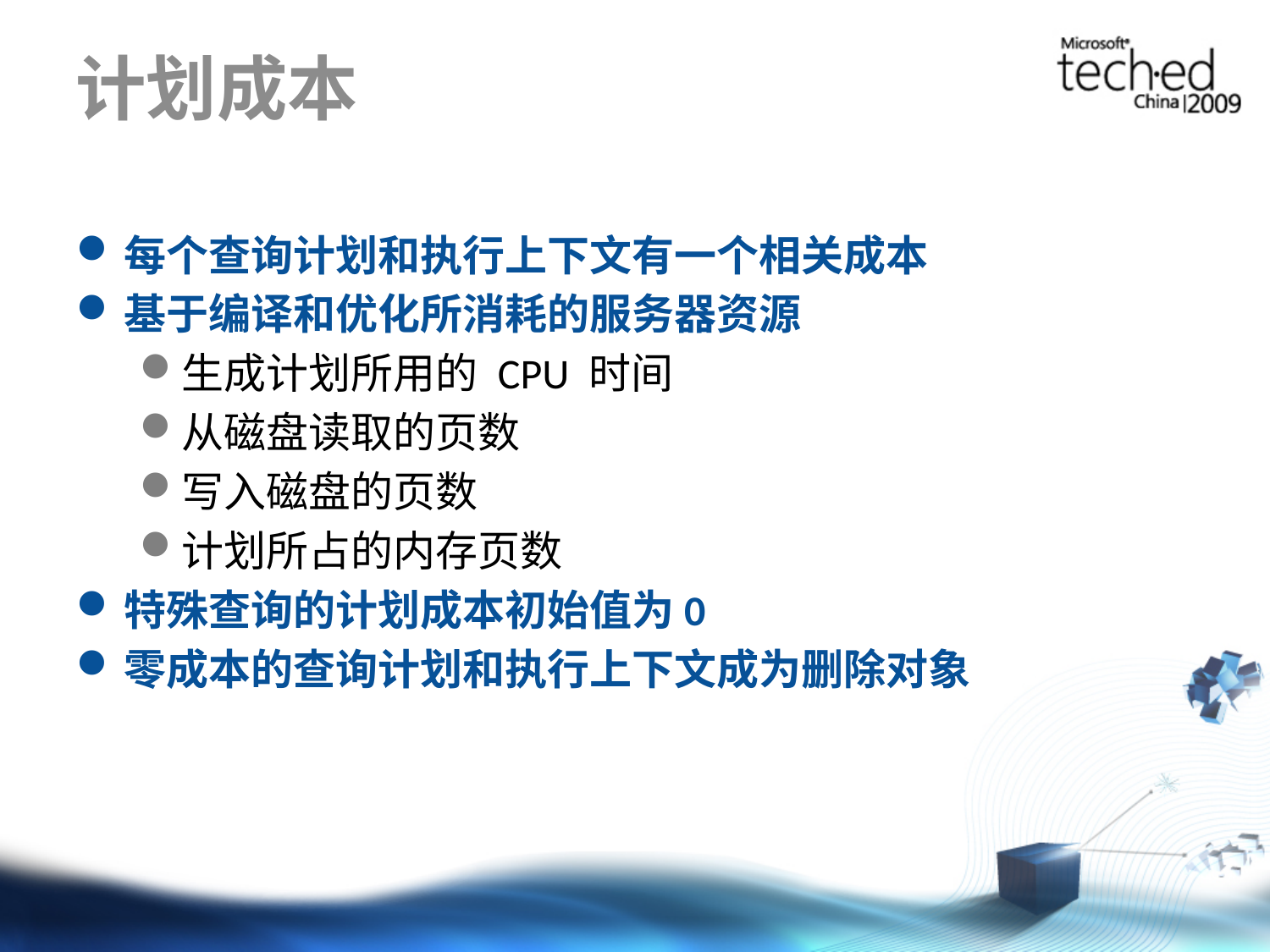

# 计划成本
每个查询计划和执行上下文有一个相关成本
基于编译和优化所消耗的服务器资源
生成计划所用的 CPU 时间
从磁盘读取的页数
写入磁盘的页数
计划所占的内存页数
特殊查询的计划成本初始值为0
零成本的查询计划和执行上下文成为删除对象